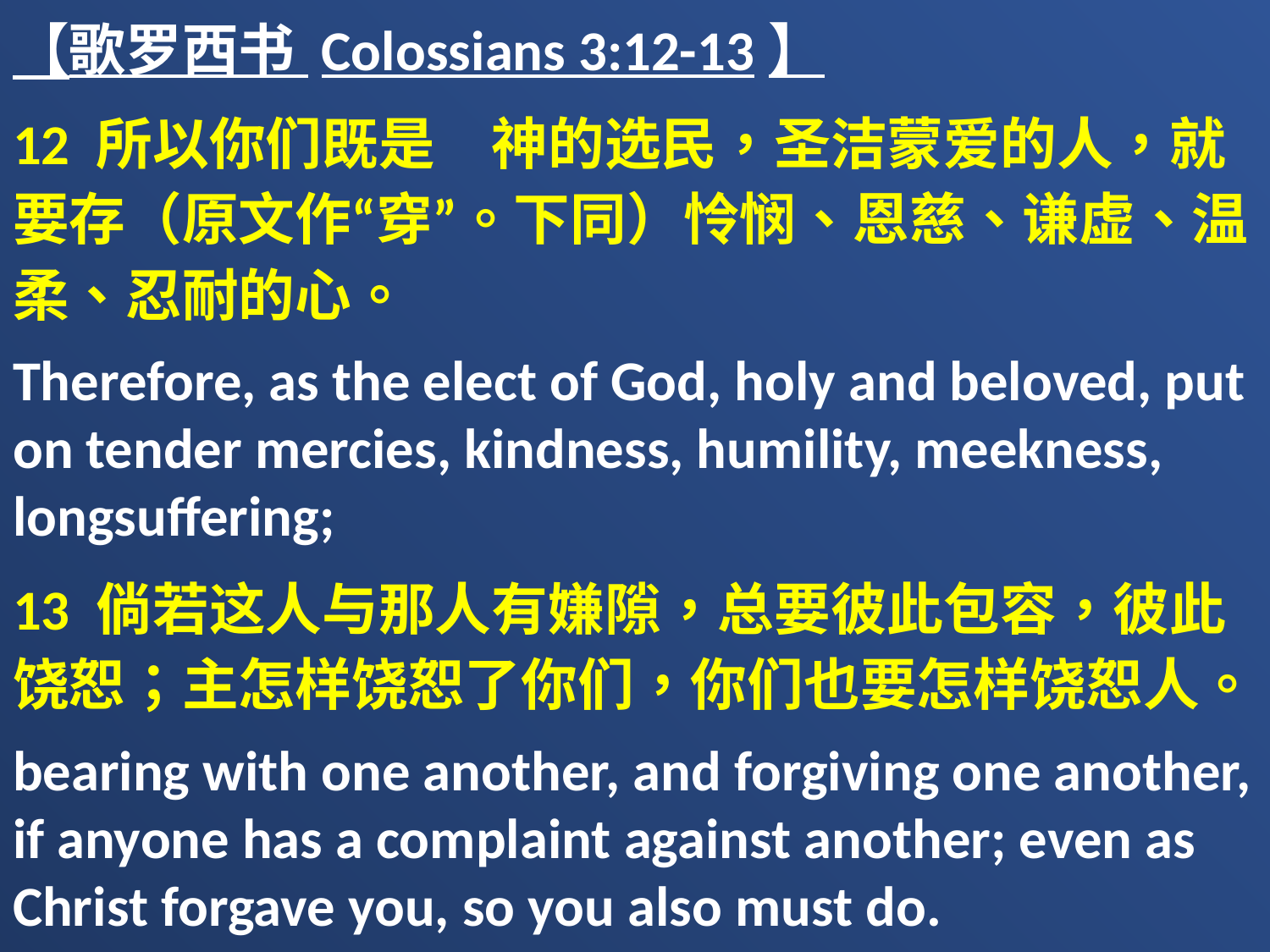

【歌罗西书 Colossians 3:12-13】
12 所以你们既是　神的选民，圣洁蒙爱的人，就要存（原文作“穿”。下同）怜悯、恩慈、谦虚、温柔、忍耐的心。
Therefore, as the elect of God, holy and beloved, put on tender mercies, kindness, humility, meekness, longsuffering;
13 倘若这人与那人有嫌隙，总要彼此包容，彼此饶恕；主怎样饶恕了你们，你们也要怎样饶恕人。
bearing with one another, and forgiving one another, if anyone has a complaint against another; even as Christ forgave you, so you also must do.